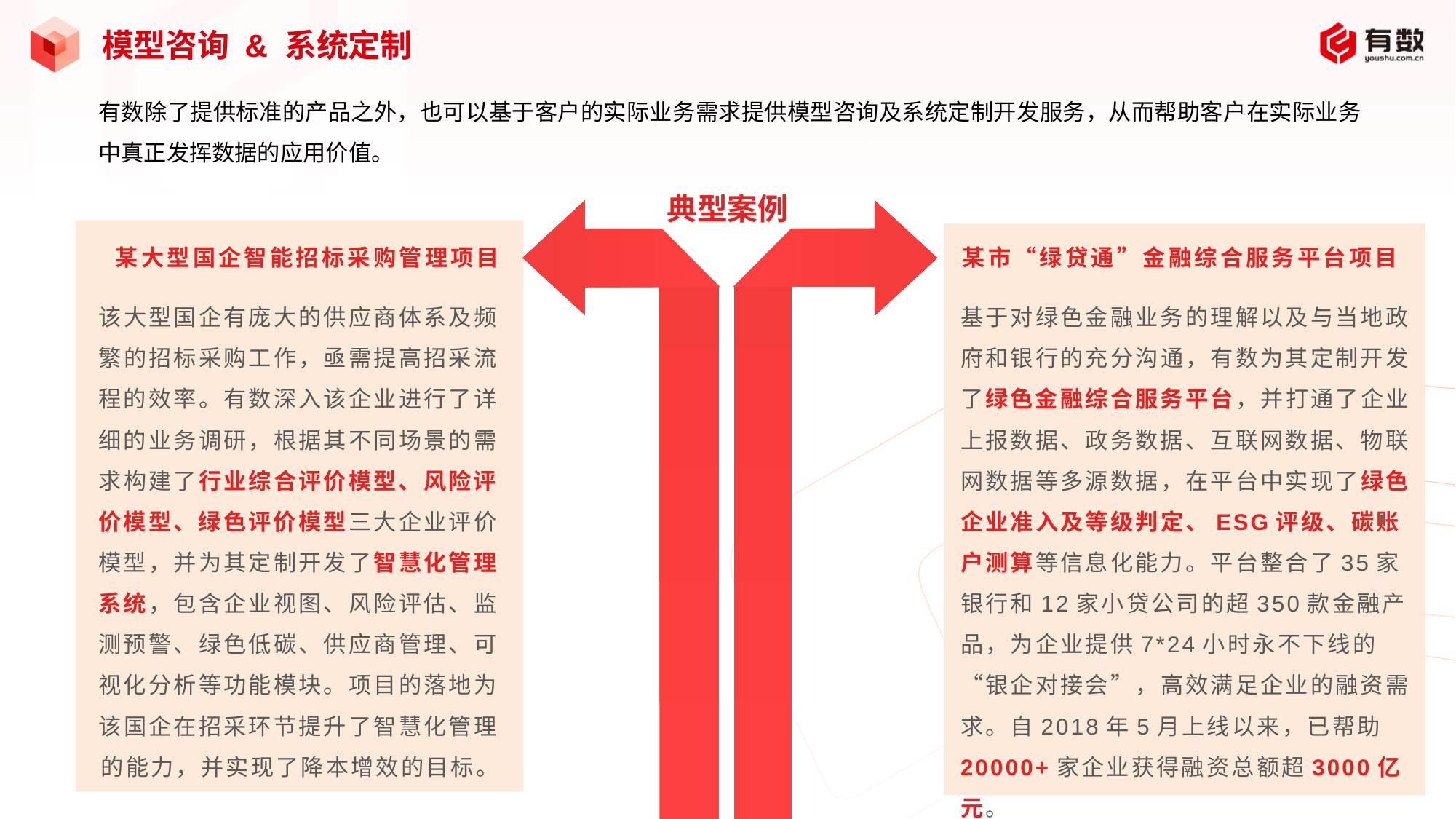

# 模型咨询 & 系统定制
有数除了提供标准的产品之外，也可以基于客户的实际业务需求提供模型咨询及系统定制开发服务，从而帮助客户在实际业务中真正发挥数据的应用价值。
典型案例

某市“绿贷通”金融综合服务平台项目
某大型国企智能招标采购管理项目

该大型国企有庞大的供应商体系及频繁的招标采购工作，亟需提高招采流程的效率。有数深入该企业进行了详细的业务调研，根据其不同场景的需求构建了行业综合评价模型、风险评价模型、绿色评价模型三大企业评价模型，并为其定制开发了智慧化管理系统，包含企业视图、风险评估、监测预警、绿色低碳、供应商管理、可视化分析等功能模块。项目的落地为该国企在招采环节提升了智慧化管理的能力，并实现了降本增效的目标。

基于对绿色金融业务的理解以及与当地政府和银行的充分沟通，有数为其定制开发了绿色金融综合服务平台，并打通了企业上报数据、政务数据、互联网数据、物联网数据等多源数据，在平台中实现了绿色企业准入及等级判定、ESG评级、碳账户测算等信息化能力。平台整合了35家银行和12家小贷公司的超350款金融产品，为企业提供7*24小时永不下线的“银企对接会”，高效满足企业的融资需求。自2018年5月上线以来，已帮助20000+家企业获得融资总额超3000亿元。

13